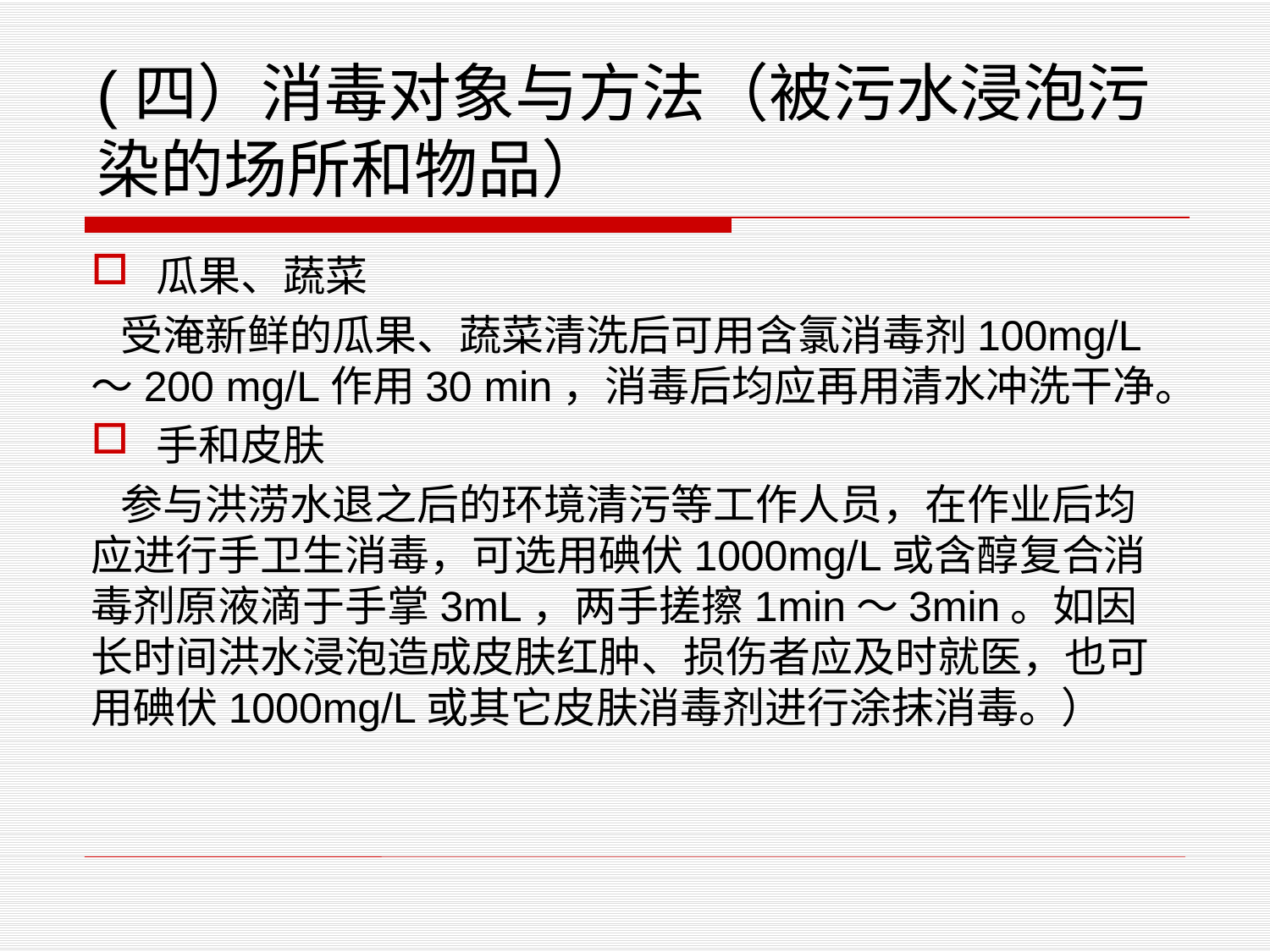

# (四）消毒对象与方法（被污水浸泡污染的场所和物品）
瓜果、蔬菜
  受淹新鲜的瓜果、蔬菜清洗后可用含氯消毒剂100mg/L～200 mg/L作用30 min，消毒后均应再用清水冲洗干净。
手和皮肤
  参与洪涝水退之后的环境清污等工作人员，在作业后均应进行手卫生消毒，可选用碘伏1000mg/L或含醇复合消毒剂原液滴于手掌3mL，两手搓擦1min～3min。如因长时间洪水浸泡造成皮肤红肿、损伤者应及时就医，也可用碘伏1000mg/L或其它皮肤消毒剂进行涂抹消毒。）